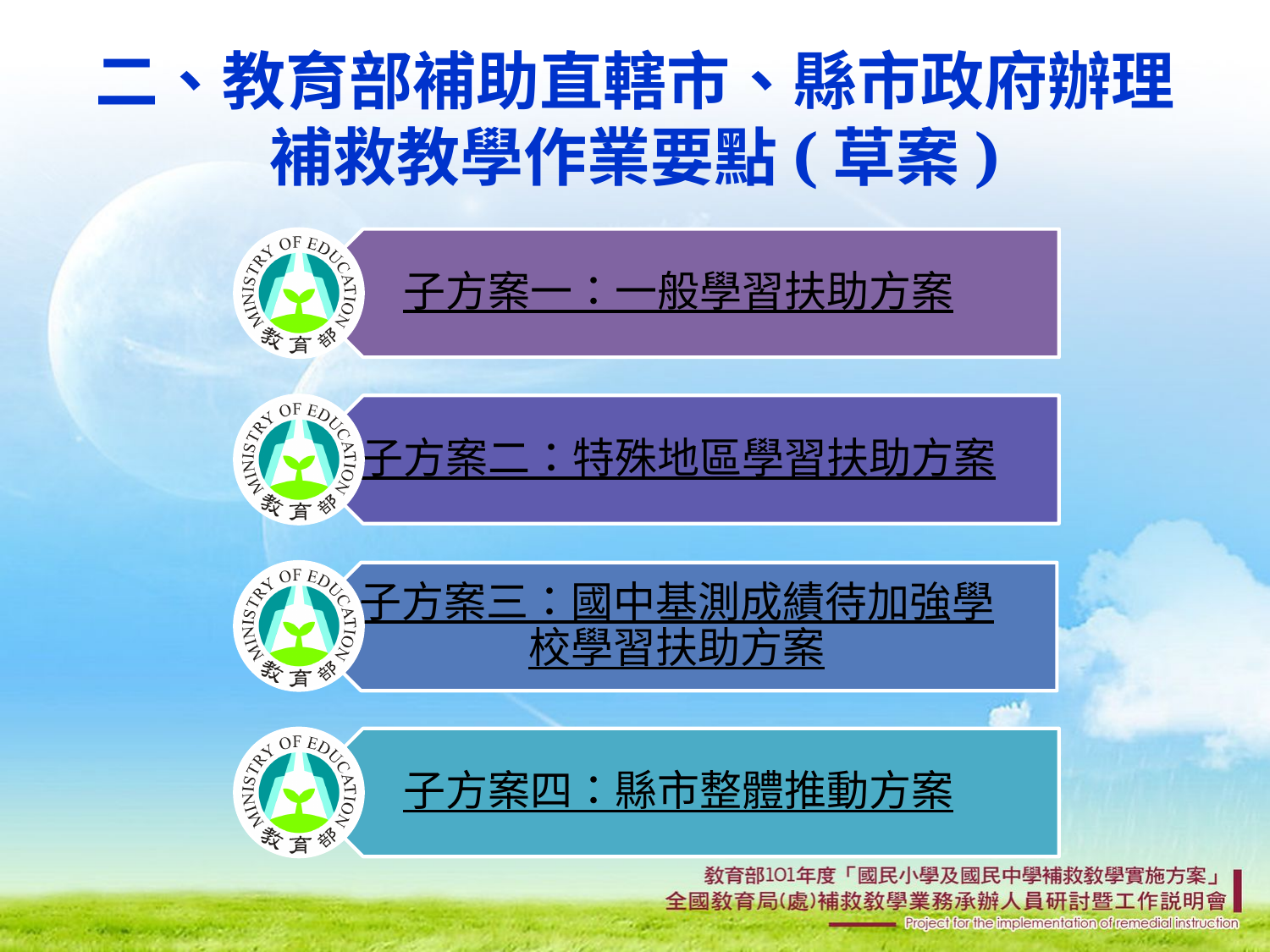

# 二、教育部補助直轄市、縣市政府辦理補救教學作業要點(草案)
子方案一：一般學習扶助方案
子方案二：特殊地區學習扶助方案
子方案三：國中基測成績待加強學校學習扶助方案
子方案四：縣市整體推動方案